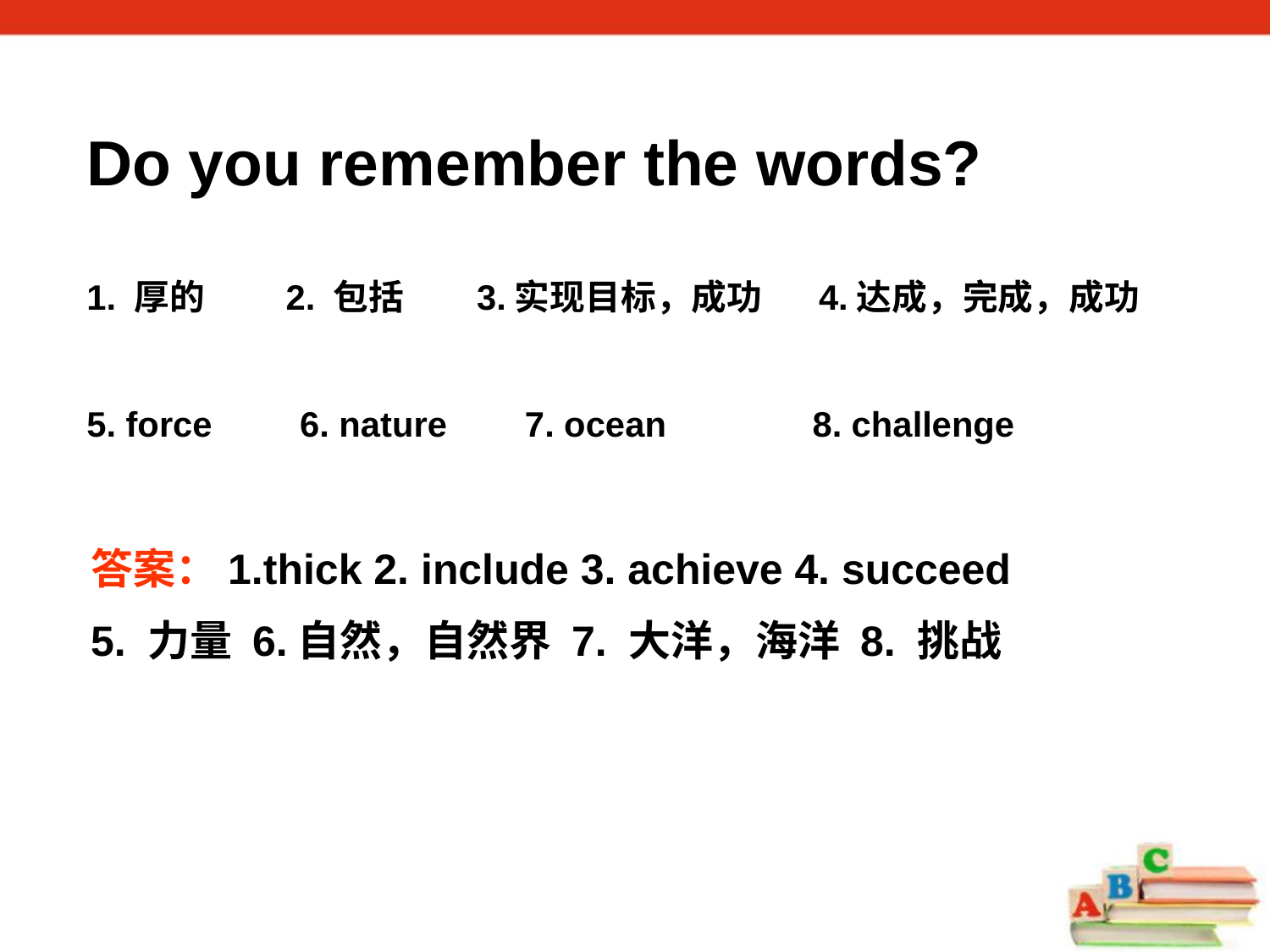

Do you remember the words?

1. 厚的         2. 包括        3.实现目标，成功      4.达成，完成，成功

5. force         6. nature        7. ocean               8. challenge
答案：1.thick 2. include 3. achieve 4. succeed
5. 力量 6.自然，自然界 7. 大洋，海洋 8. 挑战